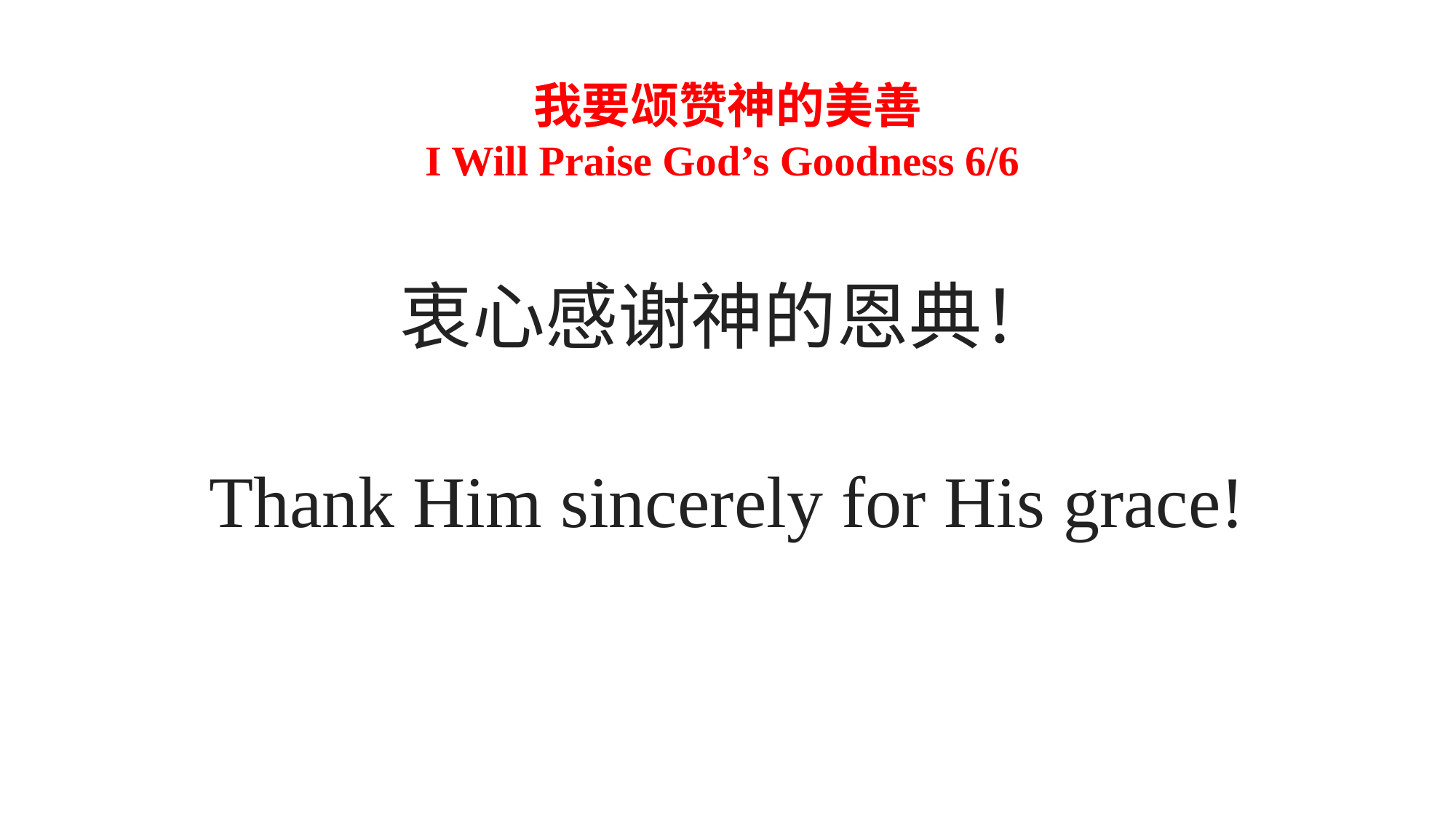

我要颂赞神的美善
I Will Praise God’s Goodness 6/6
衷心感谢神的恩典！

Thank Him sincerely for His grace!